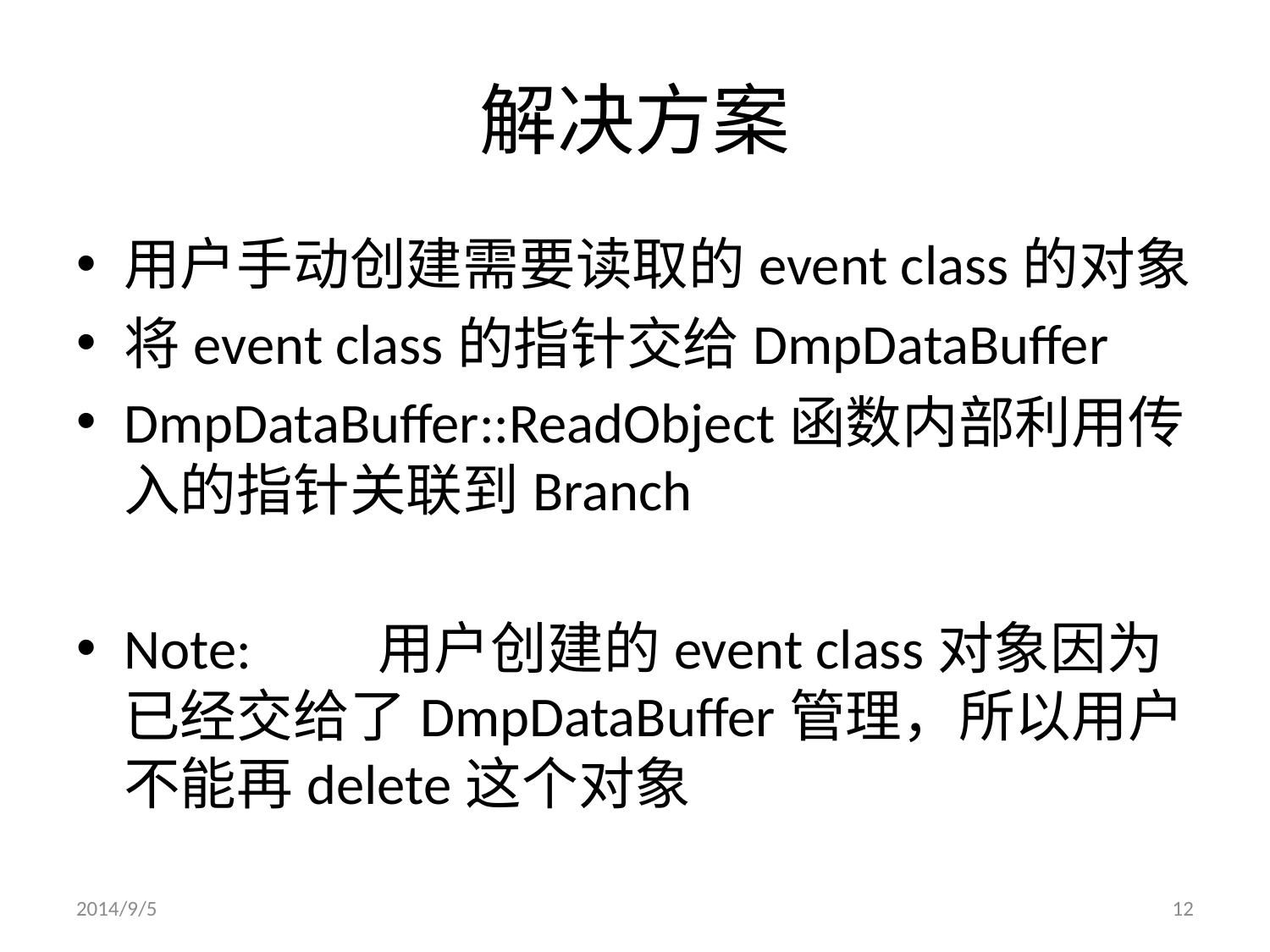

# 解决方案
用户手动创建需要读取的event class的对象
将event class的指针交给DmpDataBuffer
DmpDataBuffer::ReadObject函数内部利用传入的指针关联到Branch

Note:	用户创建的event class对象因为已经交给了DmpDataBuffer管理，所以用户不能再delete这个对象
2014/9/5
12